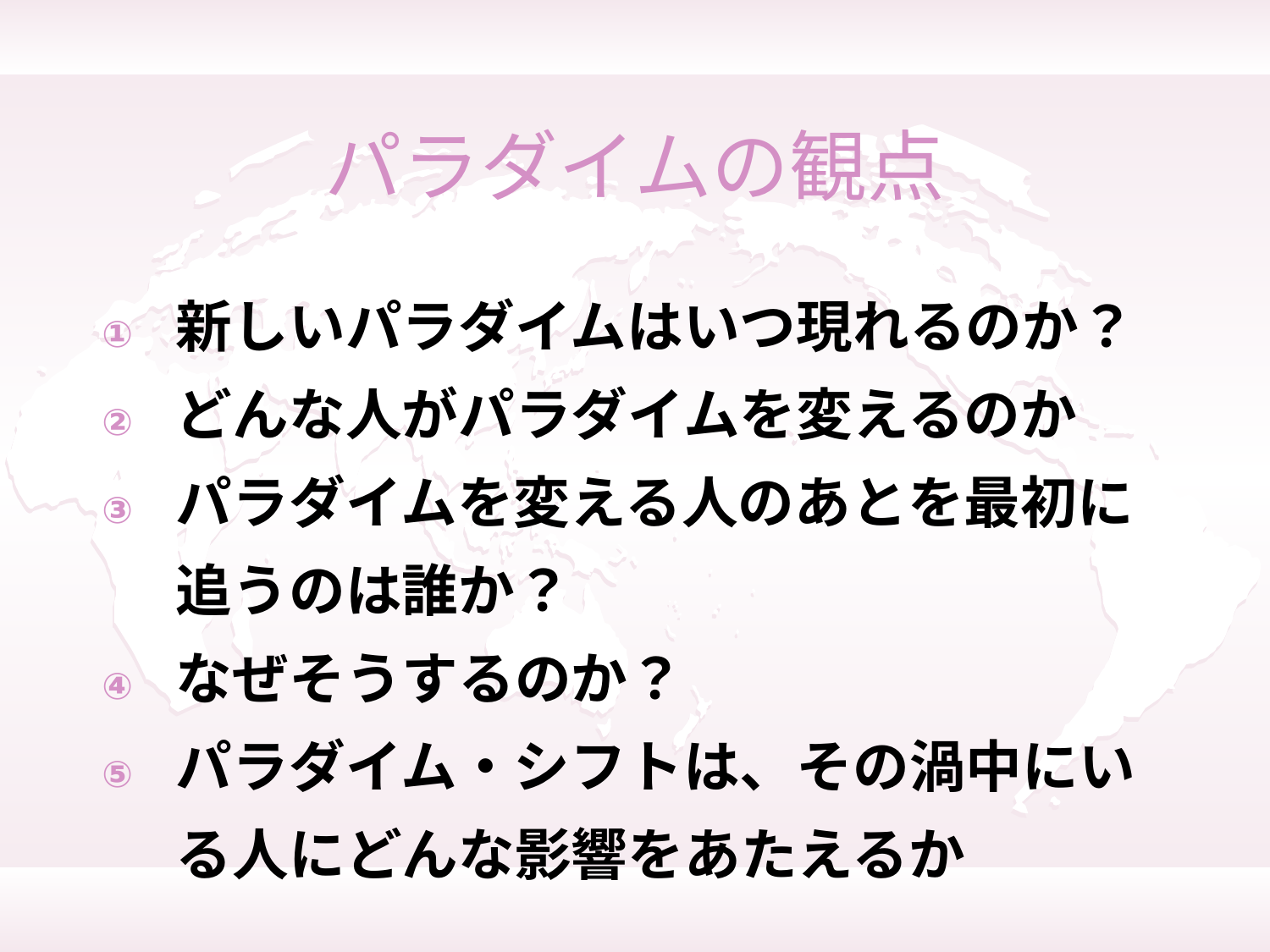

# パラダイムの観点
新しいパラダイムはいつ現れるのか？
どんな人がパラダイムを変えるのか
パラダイムを変える人のあとを最初に追うのは誰か？
なぜそうするのか？
パラダイム・シフトは、その渦中にいる人にどんな影響をあたえるか